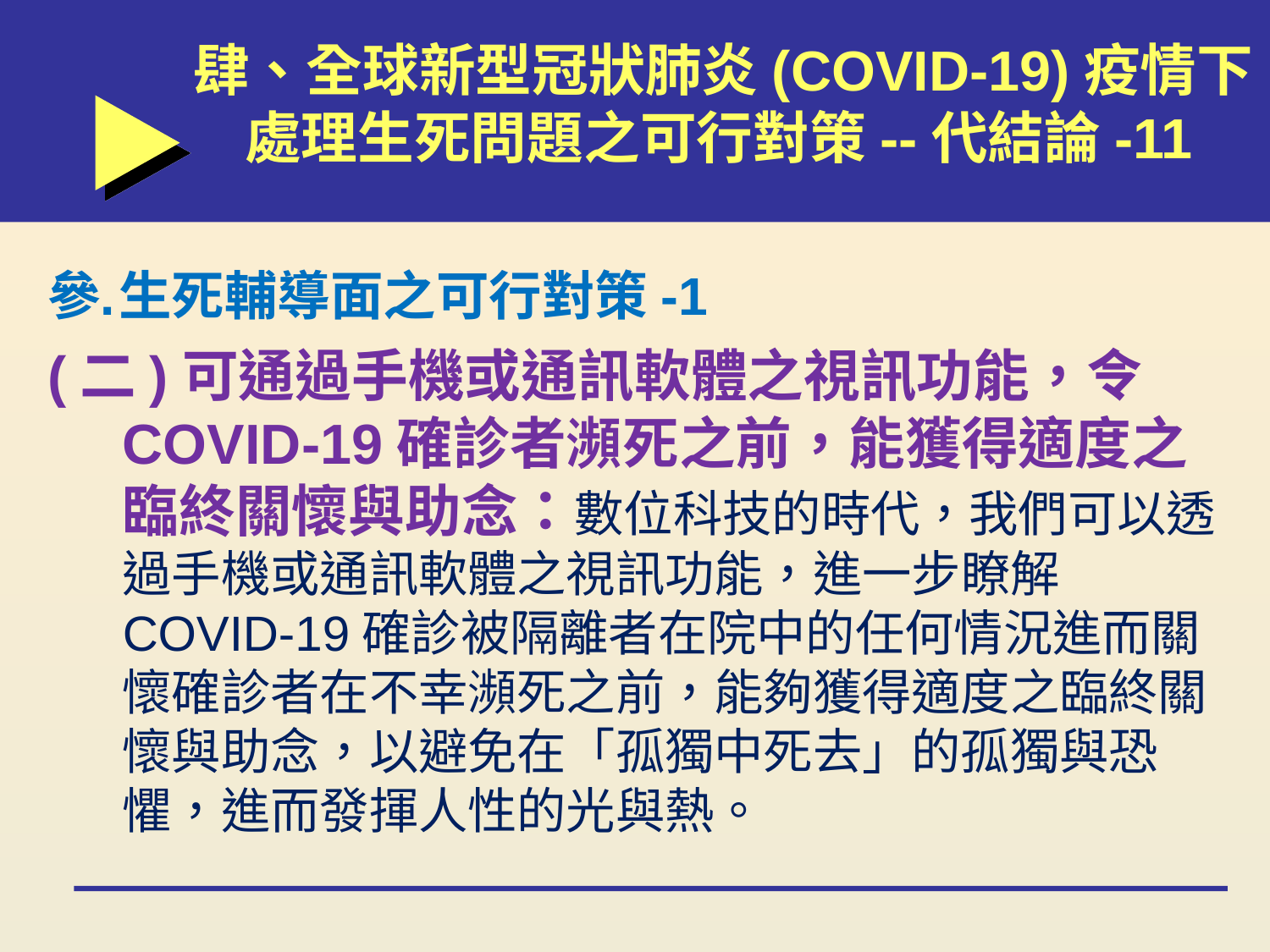

肆、全球新型冠狀肺炎(COVID-19)疫情下
    處理生死問題之可行對策--代結論-11
生死輔導面之可行對策-1
(二)可通過手機或通訊軟體之視訊功能，令COVID-19確診者瀕死之前，能獲得適度之臨終關懷與助念：數位科技的時代，我們可以透過手機或通訊軟體之視訊功能，進一步瞭解COVID-19確診被隔離者在院中的任何情況進而關懷確診者在不幸瀕死之前，能夠獲得適度之臨終關懷與助念，以避免在「孤獨中死去」的孤獨與恐懼，進而發揮人性的光與熱。